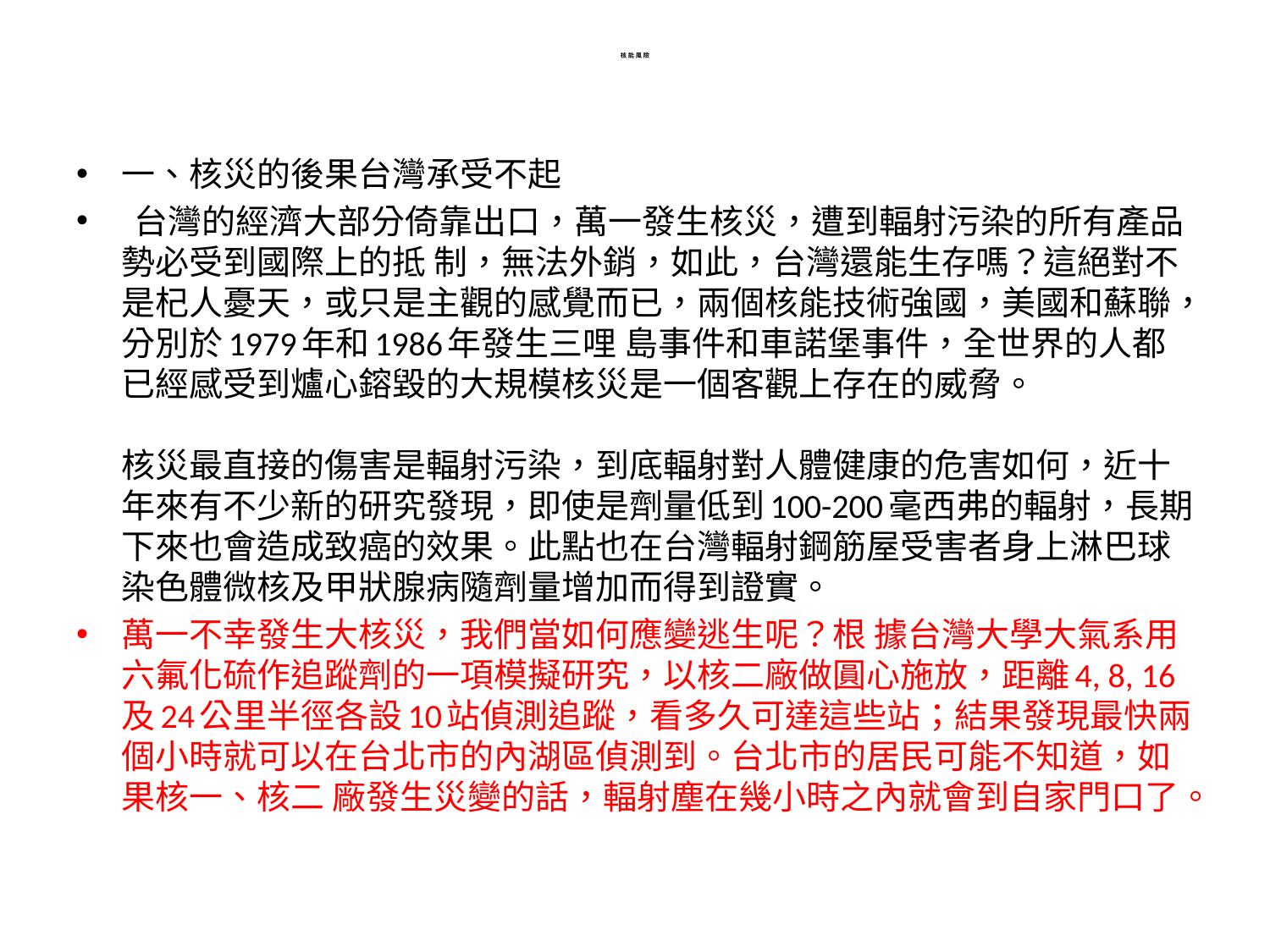

# 核 能 風 險
一、核災的後果台灣承受不起
 台灣的經濟大部分倚靠出口，萬一發生核災，遭到輻射污染的所有產品勢必受到國際上的抵 制，無法外銷，如此，台灣還能生存嗎？這絕對不是杞人憂天，或只是主觀的感覺而已，兩個核能技術強國，美國和蘇聯，分別於1979年和1986年發生三哩 島事件和車諾堡事件，全世界的人都已經感受到爐心鎔毀的大規模核災是一個客觀上存在的威脅。
核災最直接的傷害是輻射污染，到底輻射對人體健康的危害如何，近十年來有不少新的研究發現，即使是劑量低到100-200毫西弗的輻射，長期下來也會造成致癌的效果。此點也在台灣輻射鋼筋屋受害者身上淋巴球染色體微核及甲狀腺病隨劑量增加而得到證實。
萬一不幸發生大核災，我們當如何應變逃生呢？根 據台灣大學大氣系用六氟化硫作追蹤劑的一項模擬研究，以核二廠做圓心施放，距離4, 8, 16及24公里半徑各設10站偵測追蹤，看多久可達這些站；結果發現最快兩個小時就可以在台北市的內湖區偵測到。台北市的居民可能不知道，如果核一、核二 廠發生災變的話，輻射塵在幾小時之內就會到自家門口了。